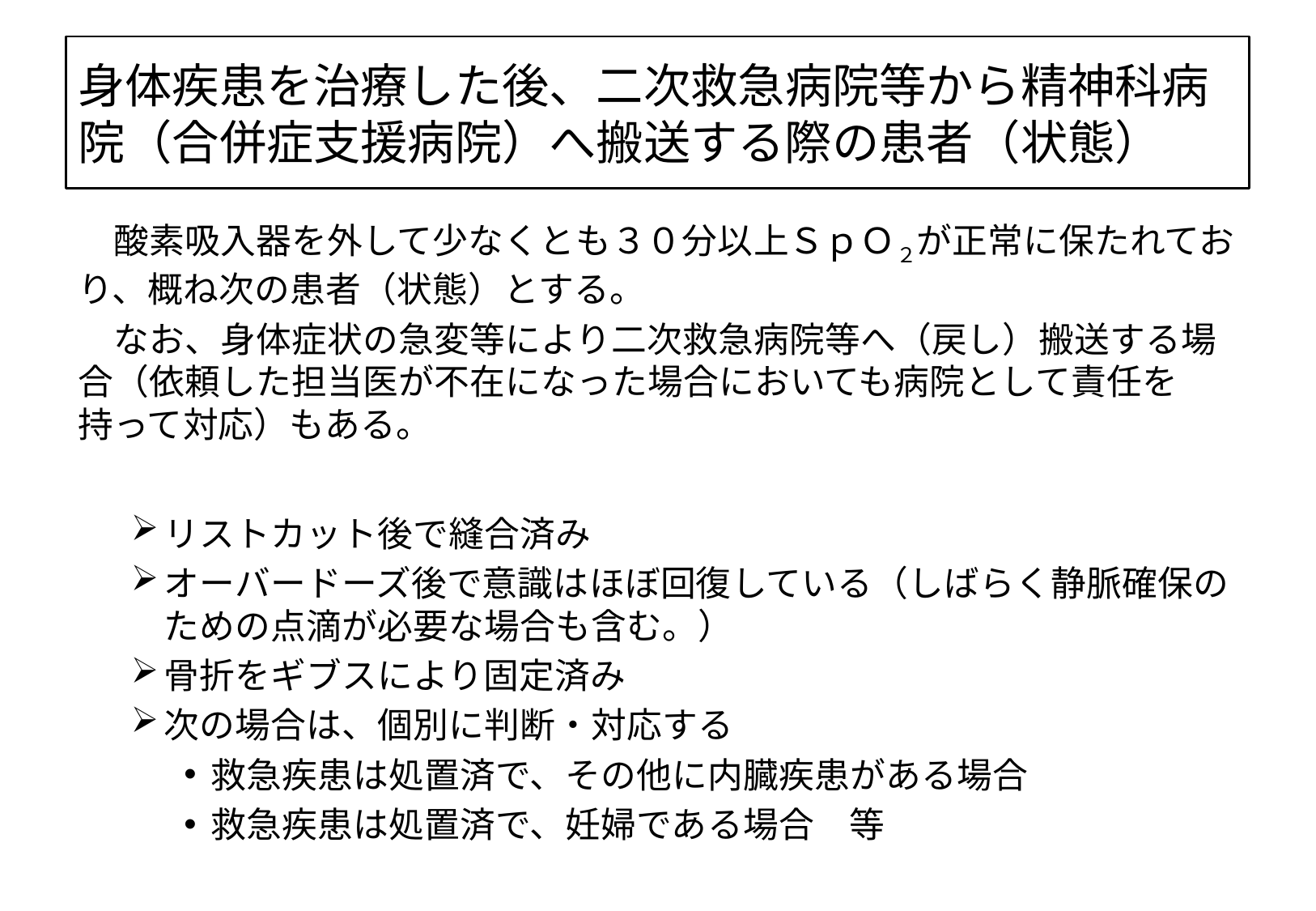

# 身体疾患を治療した後、二次救急病院等から精神科病院（合併症支援病院）へ搬送する際の患者（状態）
　酸素吸入器を外して少なくとも３０分以上ＳｐＯ２が正常に保たれており、概ね次の患者（状態）とする。
　なお、身体症状の急変等により二次救急病院等へ（戻し）搬送する場合（依頼した担当医が不在になった場合においても病院として責任を持って対応）もある。

リストカット後で縫合済み
オーバードーズ後で意識はほぼ回復している（しばらく静脈確保のための点滴が必要な場合も含む。）
骨折をギブスにより固定済み
次の場合は、個別に判断・対応する
救急疾患は処置済で、その他に内臓疾患がある場合
救急疾患は処置済で、妊婦である場合　等